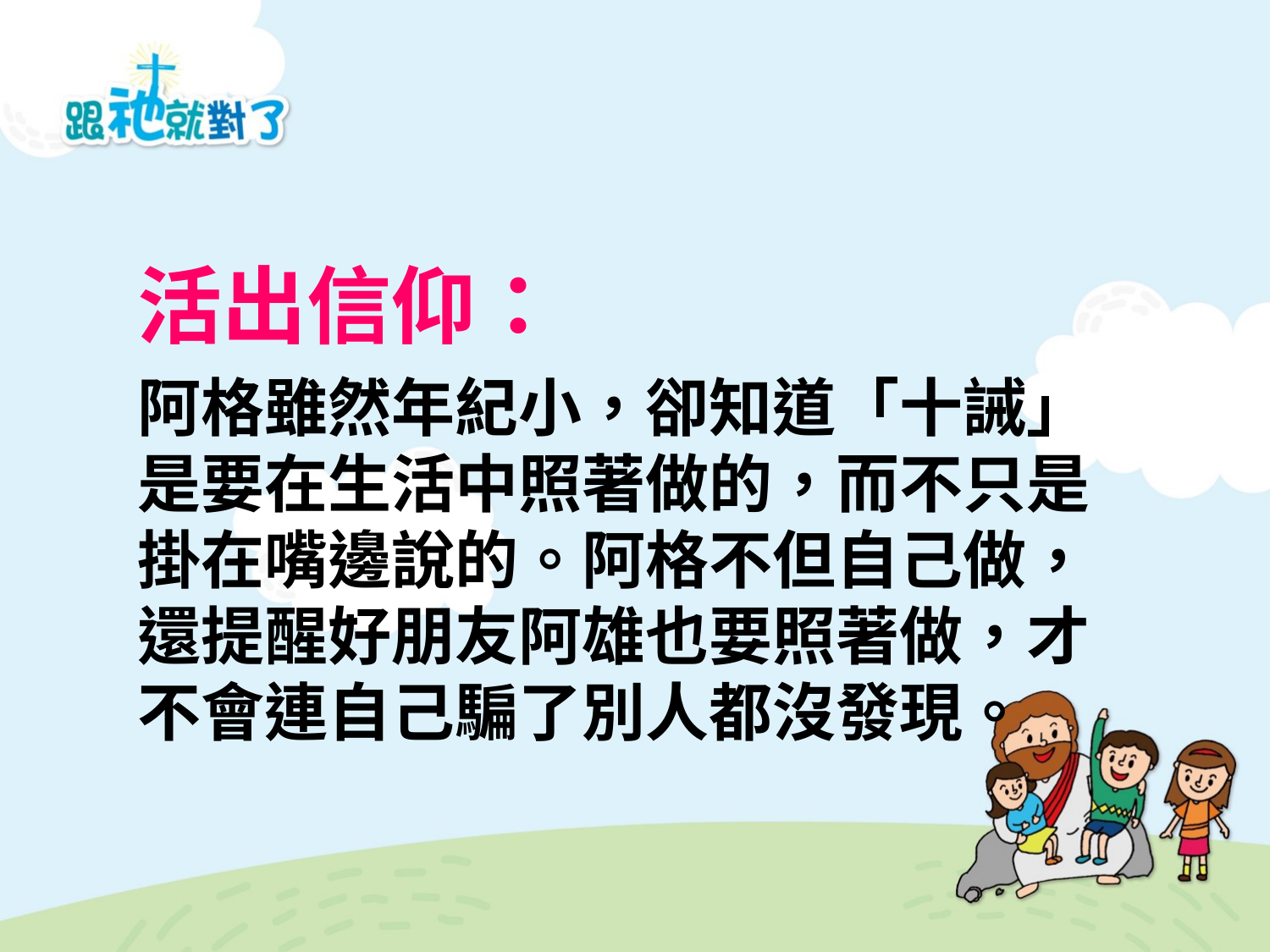

活出信仰：
阿格雖然年紀小，卻知道「十誡」是要在生活中照著做的，而不只是掛在嘴邊說的。阿格不但自己做，還提醒好朋友阿雄也要照著做，才不會連自己騙了別人都沒發現。